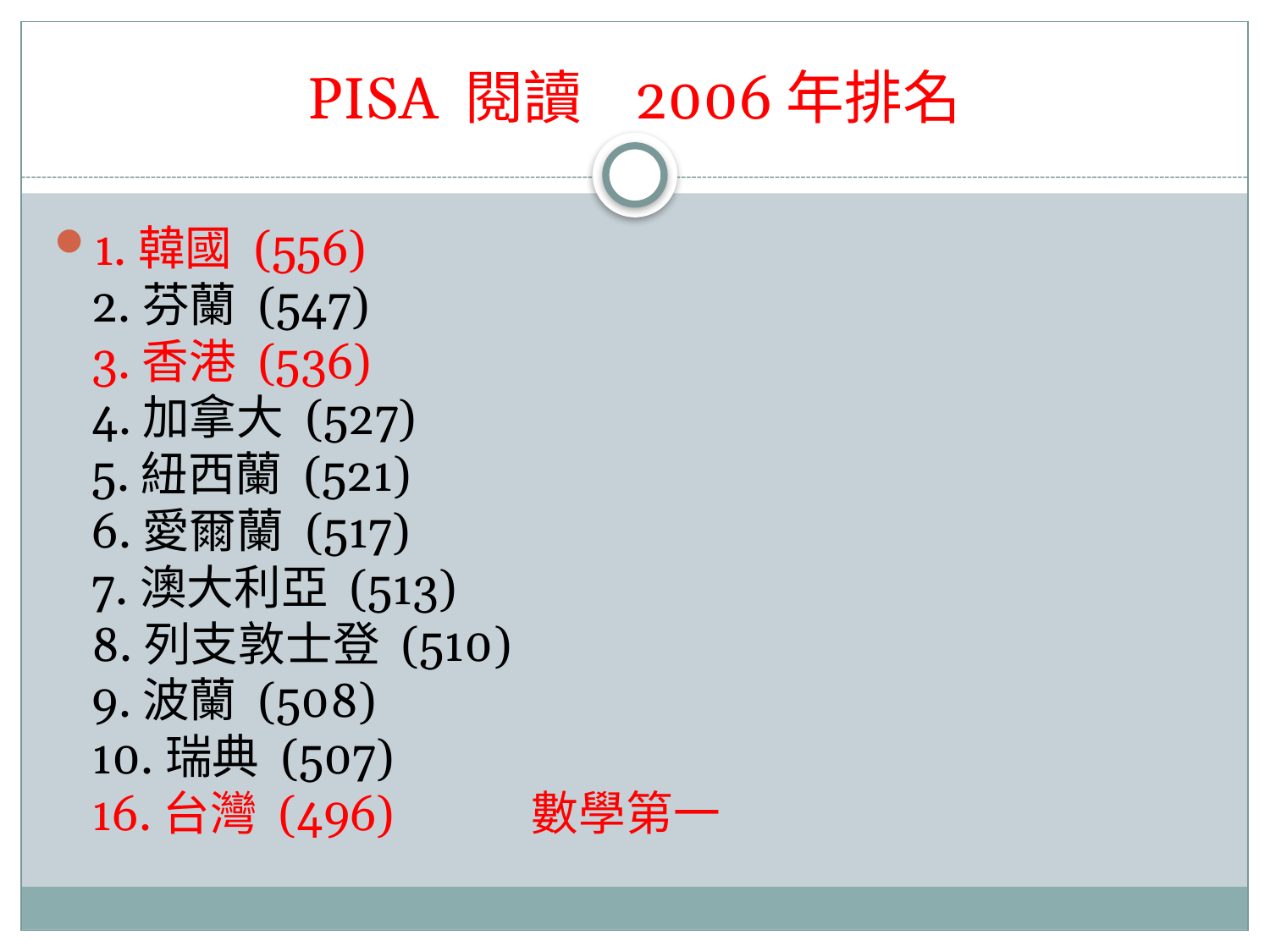

# PISA 閱讀   2006年排名
1.韓國 (556)
2.芬蘭 (547)
3.香港 (536)
4.加拿大 (527)
5.紐西蘭 (521)
6.愛爾蘭 (517)
7.澳大利亞 (513)
8.列支敦士登 (510)
9.波蘭 (508)
10.瑞典 (507)
16.台灣 (496)           數學第一